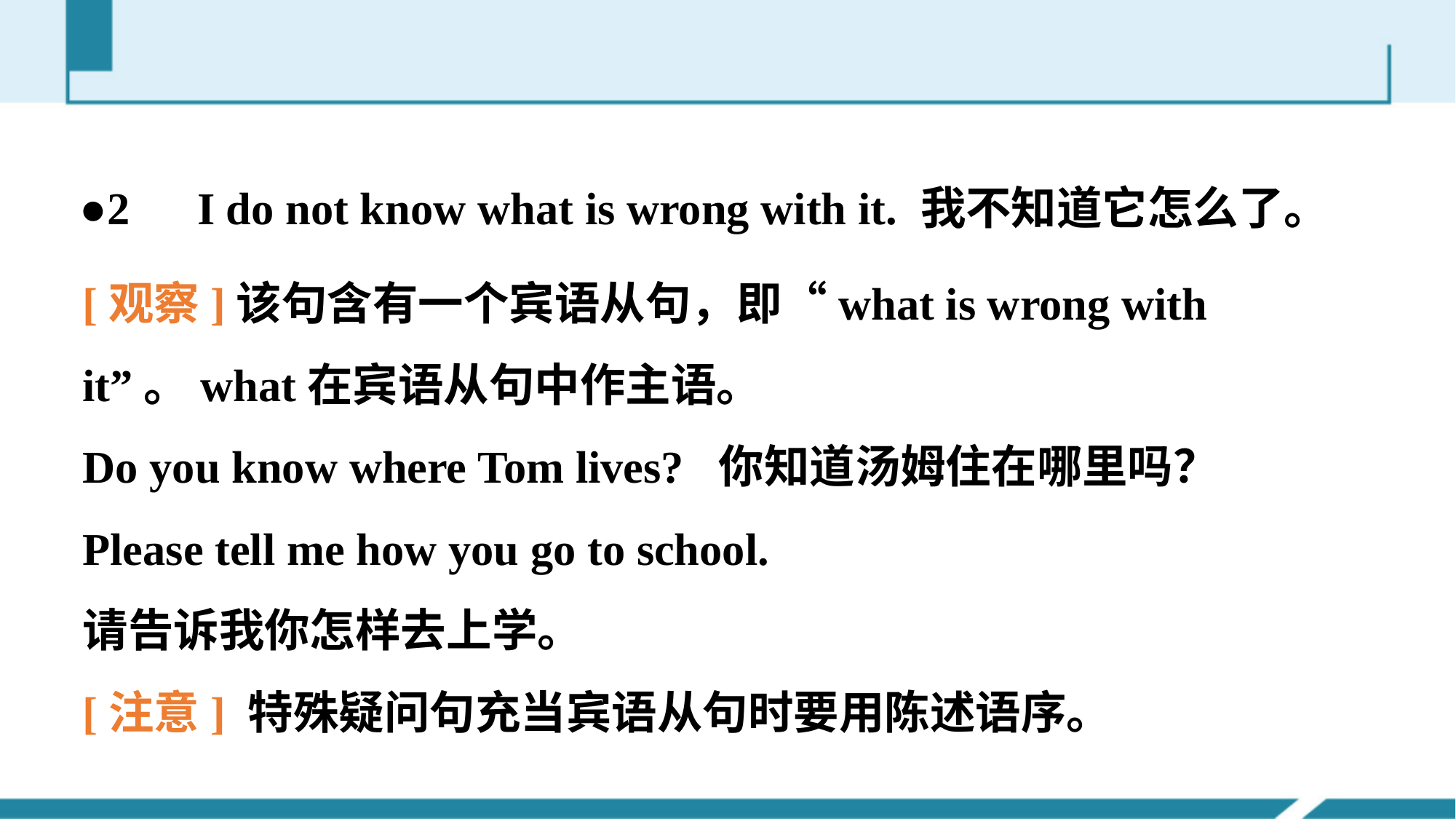

●2　I do not know what is wrong with it. 我不知道它怎么了。
[观察]该句含有一个宾语从句，即“what is wrong with it”。what在宾语从句中作主语。
Do you know where Tom lives?  你知道汤姆住在哪里吗？
Please tell me how you go to school.
请告诉我你怎样去上学。
[注意] 特殊疑问句充当宾语从句时要用陈述语序。